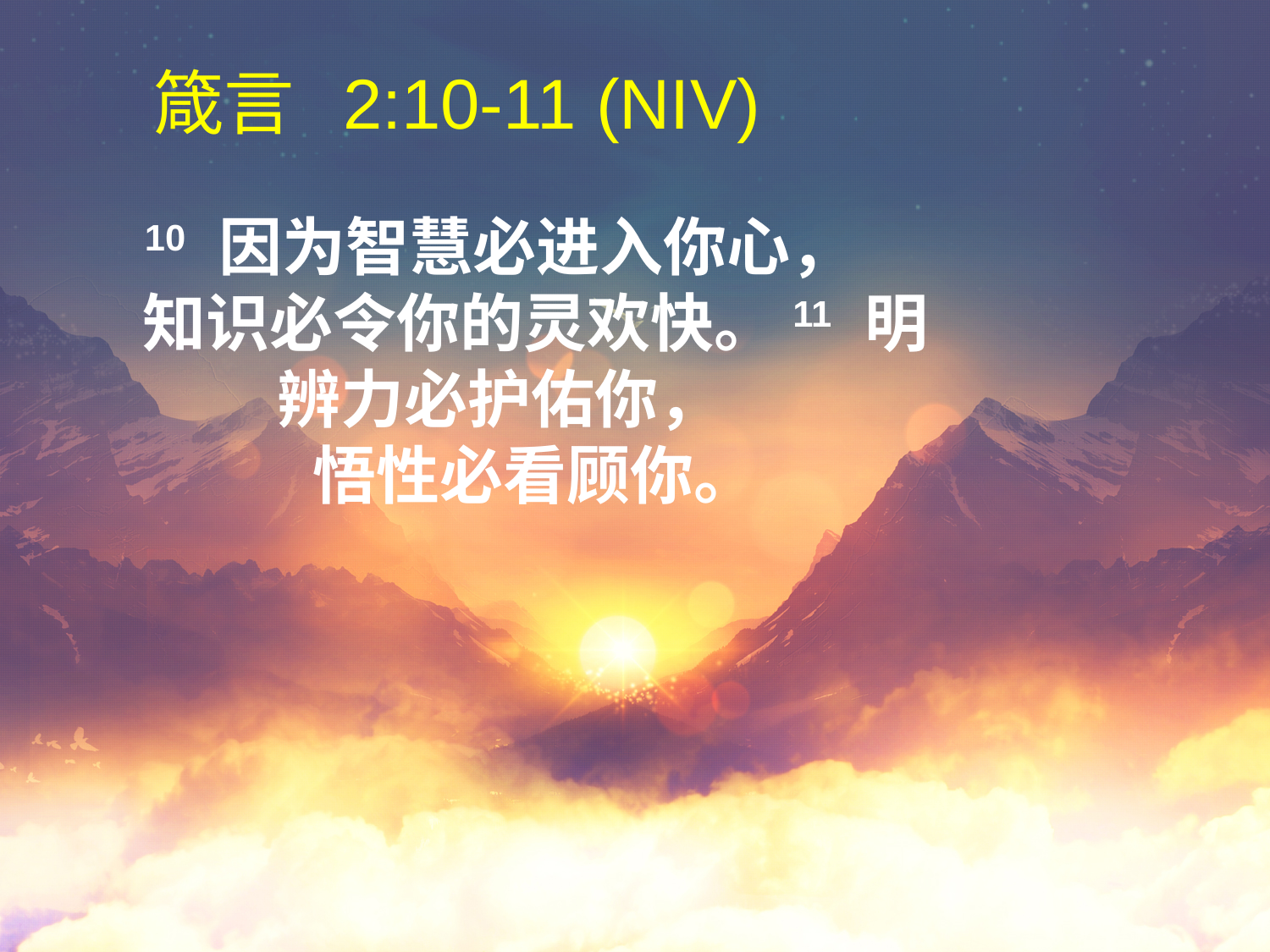

箴言  2:10-11 (NIV)
10 因为智慧必进入你心，
    知识必令你的灵欢快。11 明辨力必护佑你，
    悟性必看顾你。